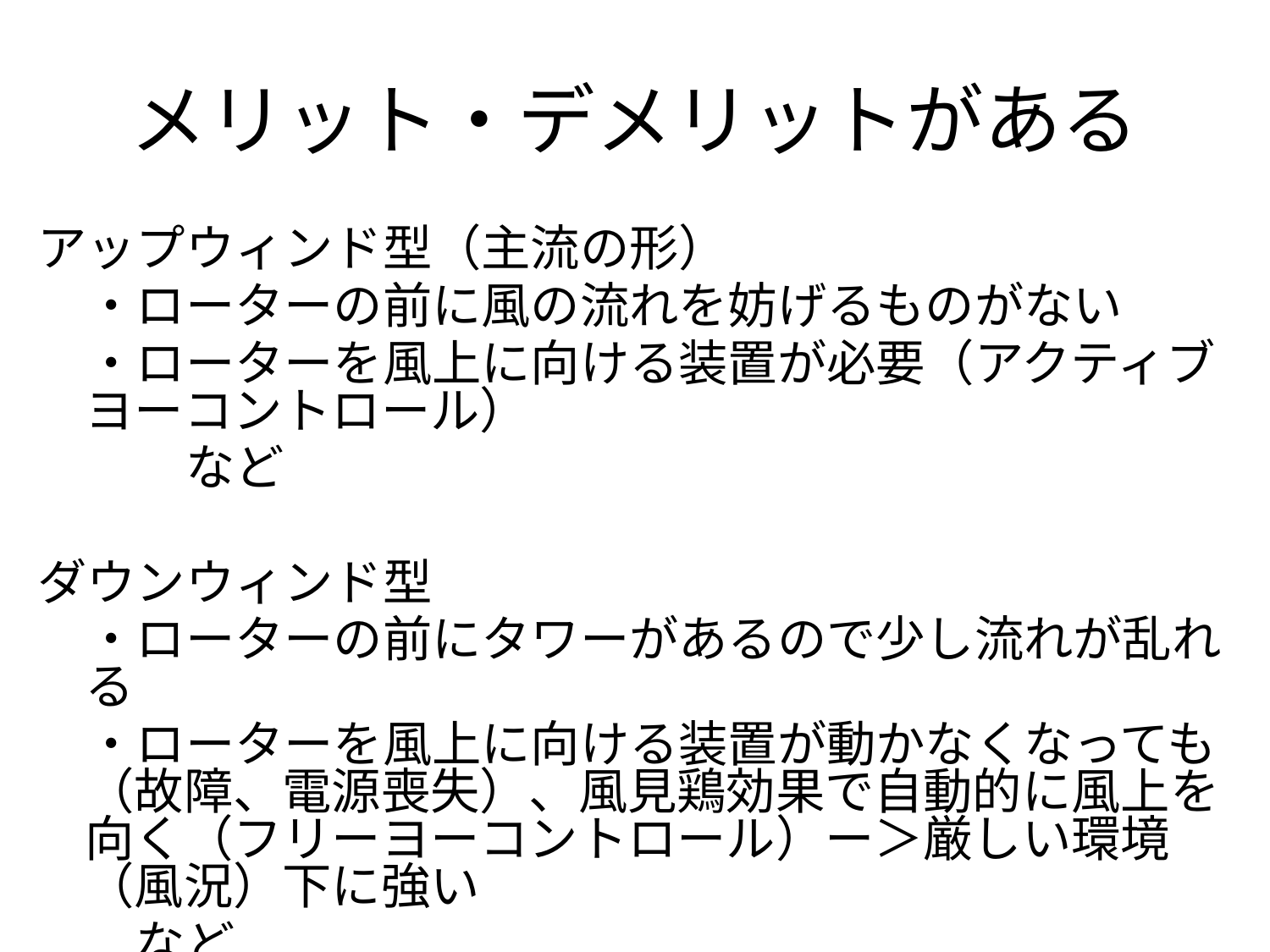

# メリット・デメリットがある
アップウィンド型（主流の形）
　・ローターの前に風の流れを妨げるものがない
　・ローターを風上に向ける装置が必要（アクティブヨーコントロール）
　　　など

ダウンウィンド型
　・ローターの前にタワーがあるので少し流れが乱れる
　・ローターを風上に向ける装置が動かなくなっても（故障、電源喪失）、風見鶏効果で自動的に風上を向く（フリーヨーコントロール）ー＞厳しい環境（風況）下に強い
　　など